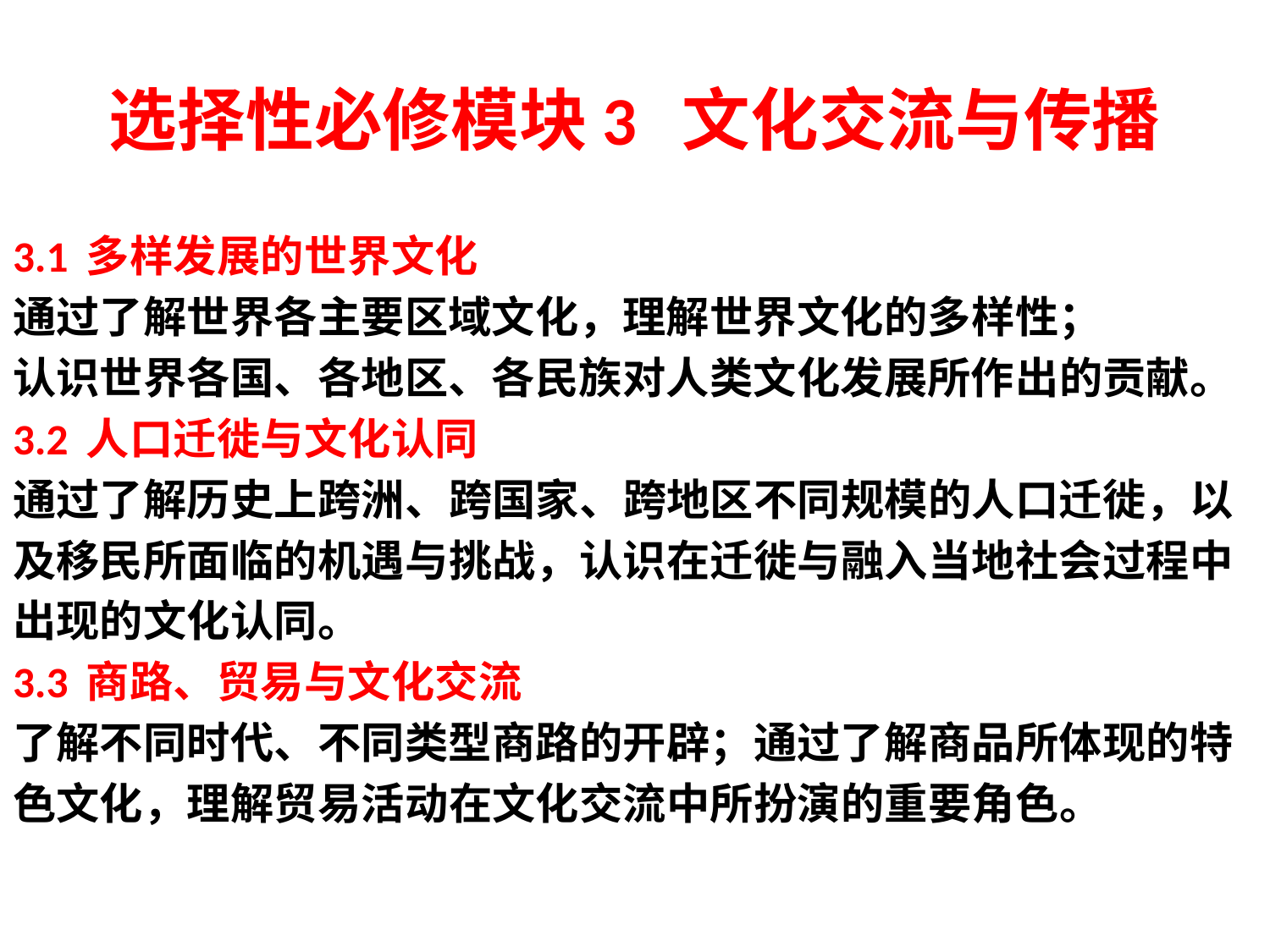

# 选择性必修模块3  文化交流与传播
3.1 多样发展的世界文化
通过了解世界各主要区域文化，理解世界文化的多样性；
认识世界各国、各地区、各民族对人类文化发展所作出的贡献。
3.2 人口迁徙与文化认同
通过了解历史上跨洲、跨国家、跨地区不同规模的人口迁徙，以
及移民所面临的机遇与挑战，认识在迁徙与融入当地社会过程中
出现的文化认同。
3.3 商路、贸易与文化交流
了解不同时代、不同类型商路的开辟；通过了解商品所体现的特
色文化，理解贸易活动在文化交流中所扮演的重要角色。